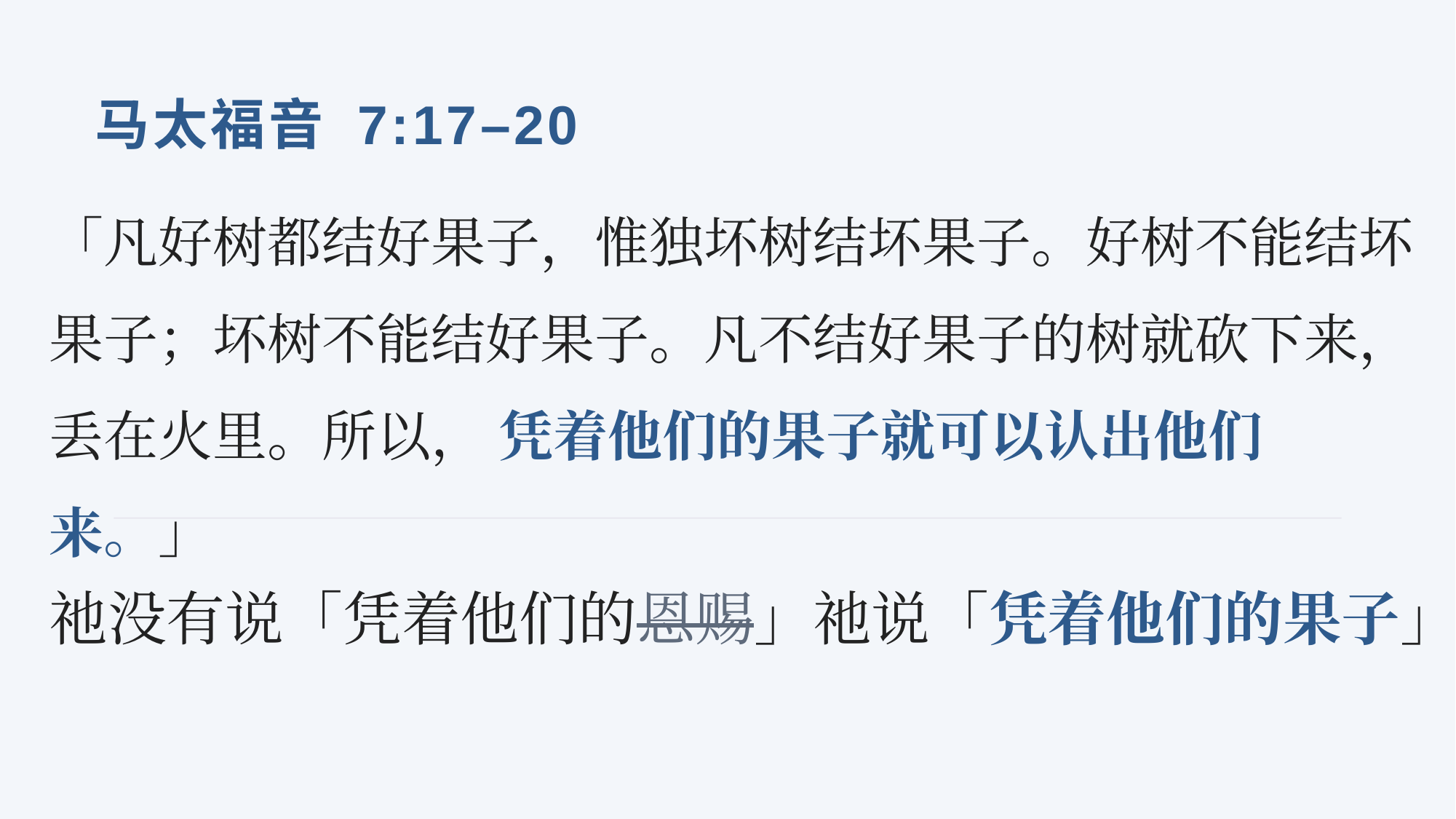

马太福音 7:17–20
「凡好树都结好果子，惟独坏树结坏果子。好树不能结坏果子；坏树不能结好果子。凡不结好果子的树就砍下来，丢在火里。所以， 凭着他们的果子就可以认出他们来。」

祂没有说「凭着他们的恩赐」祂说「凭着他们的果子」